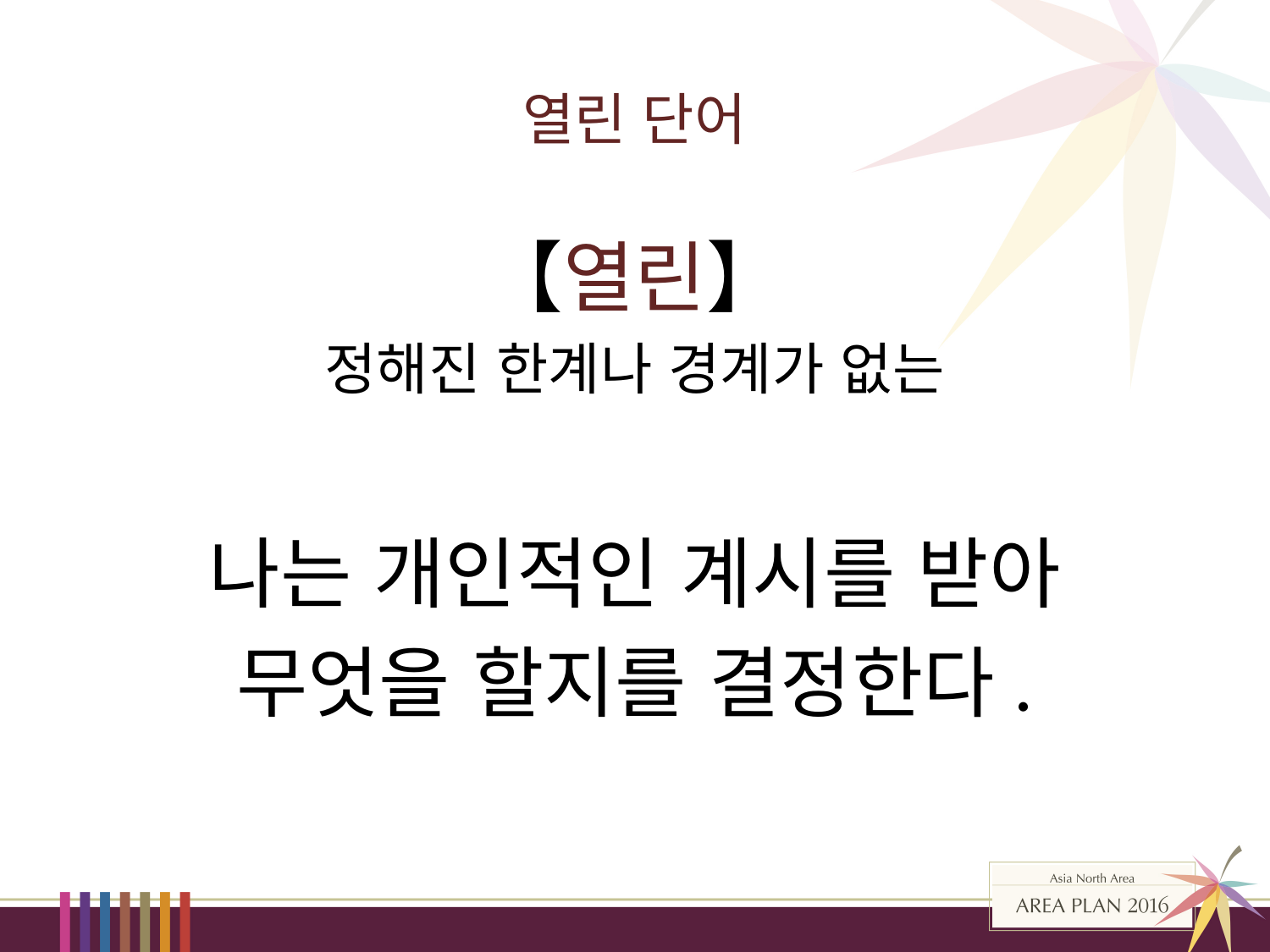

# 열린 단어
【열린】
정해진 한계나 경계가 없는

나는 개인적인 계시를 받아
무엇을 할지를 결정한다.